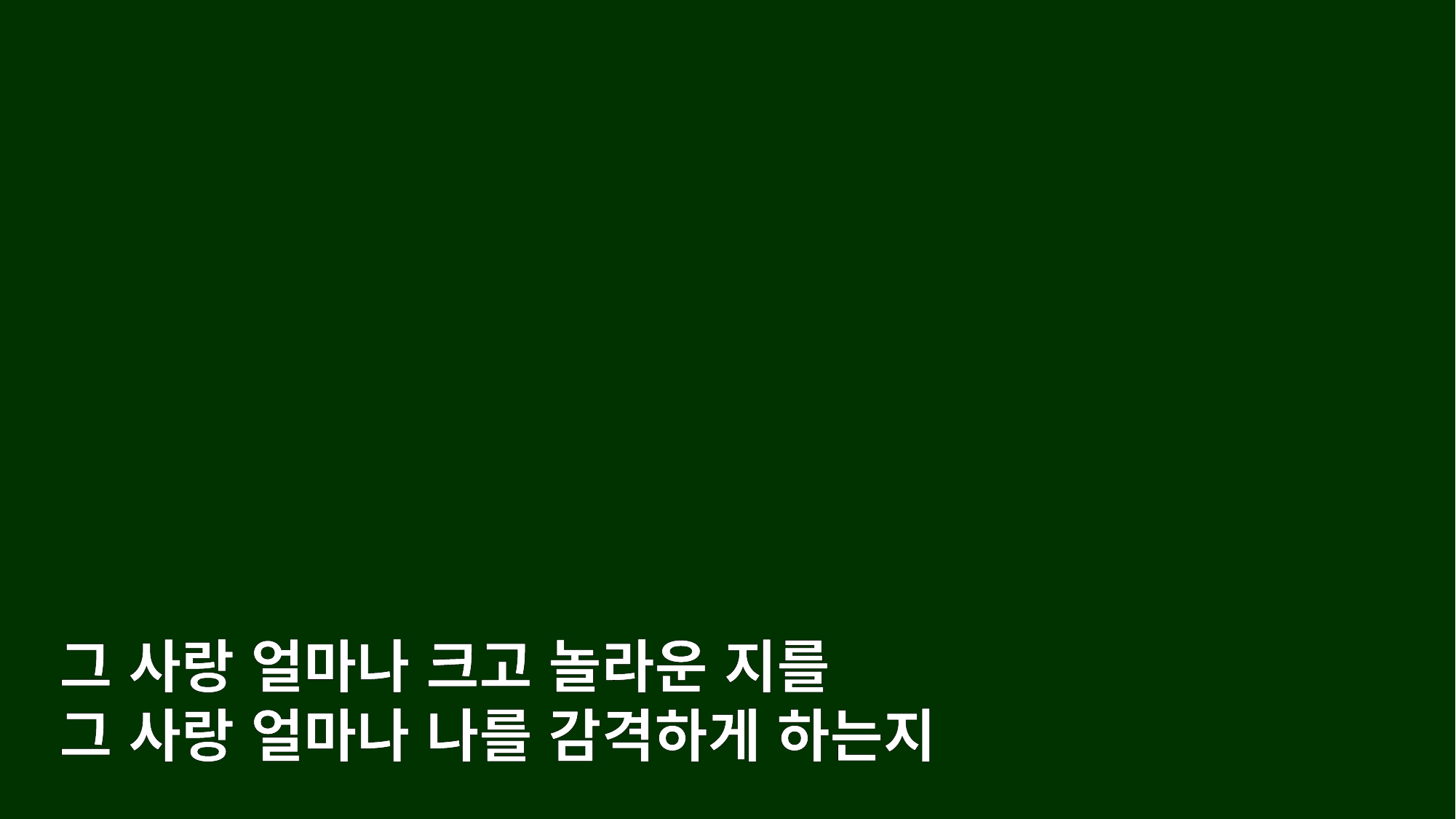

그 사랑 얼마나 크고 놀라운 지를
그 사랑 얼마나 나를 감격하게 하는지